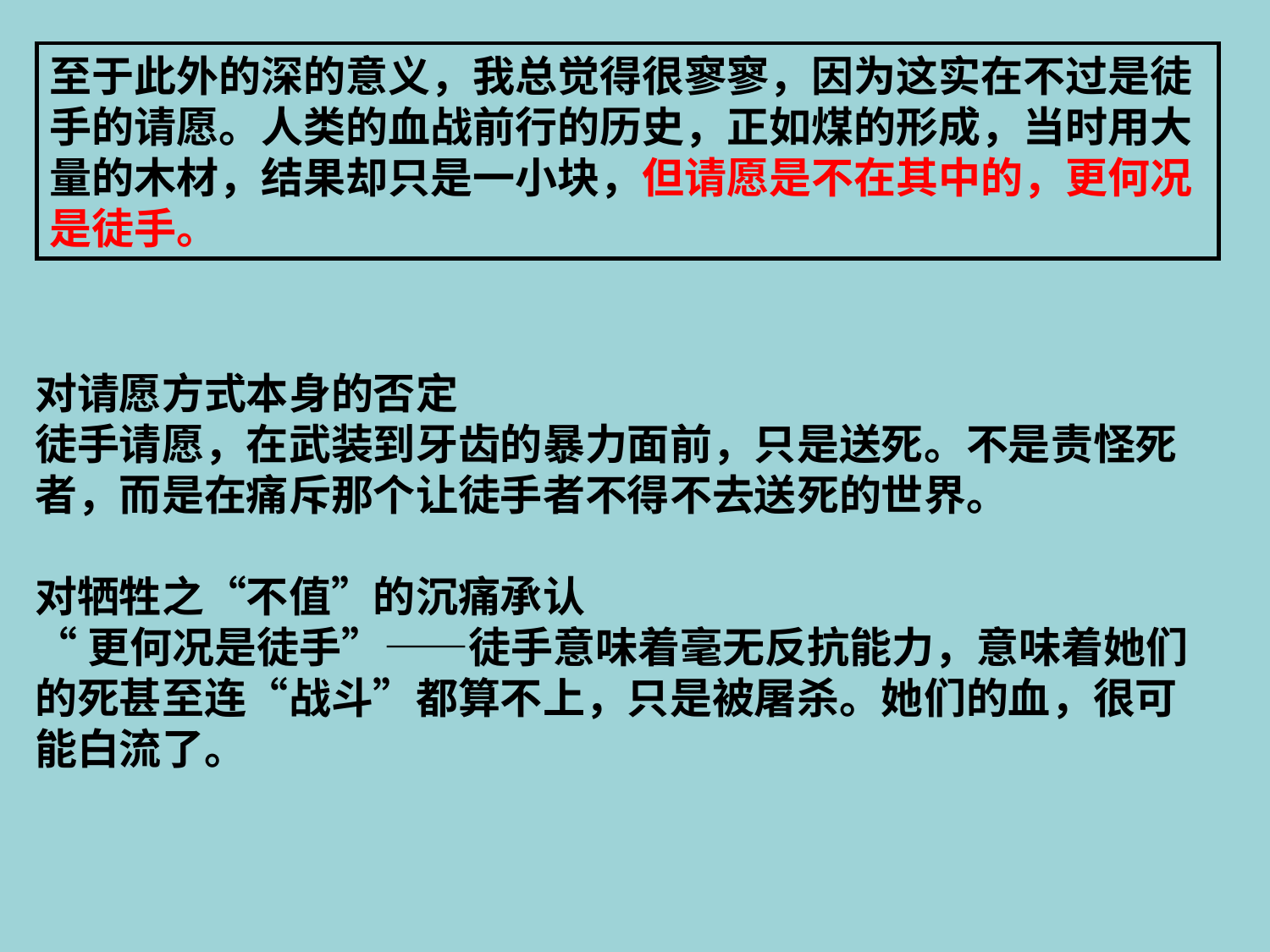

至于此外的深的意义，我总觉得很寥寥，因为这实在不过是徒手的请愿。人类的血战前行的历史，正如煤的形成，当时用大量的木材，结果却只是一小块，但请愿是不在其中的，更何况是徒手。
对请愿方式本身的否定
徒手请愿，在武装到牙齿的暴力面前，只是送死。不是责怪死者，而是在痛斥那个让徒手者不得不去送死的世界。

对牺牲之“不值”的沉痛承认
“更何况是徒手”——徒手意味着毫无反抗能力，意味着她们的死甚至连“战斗”都算不上，只是被屠杀。她们的血，很可能白流了。